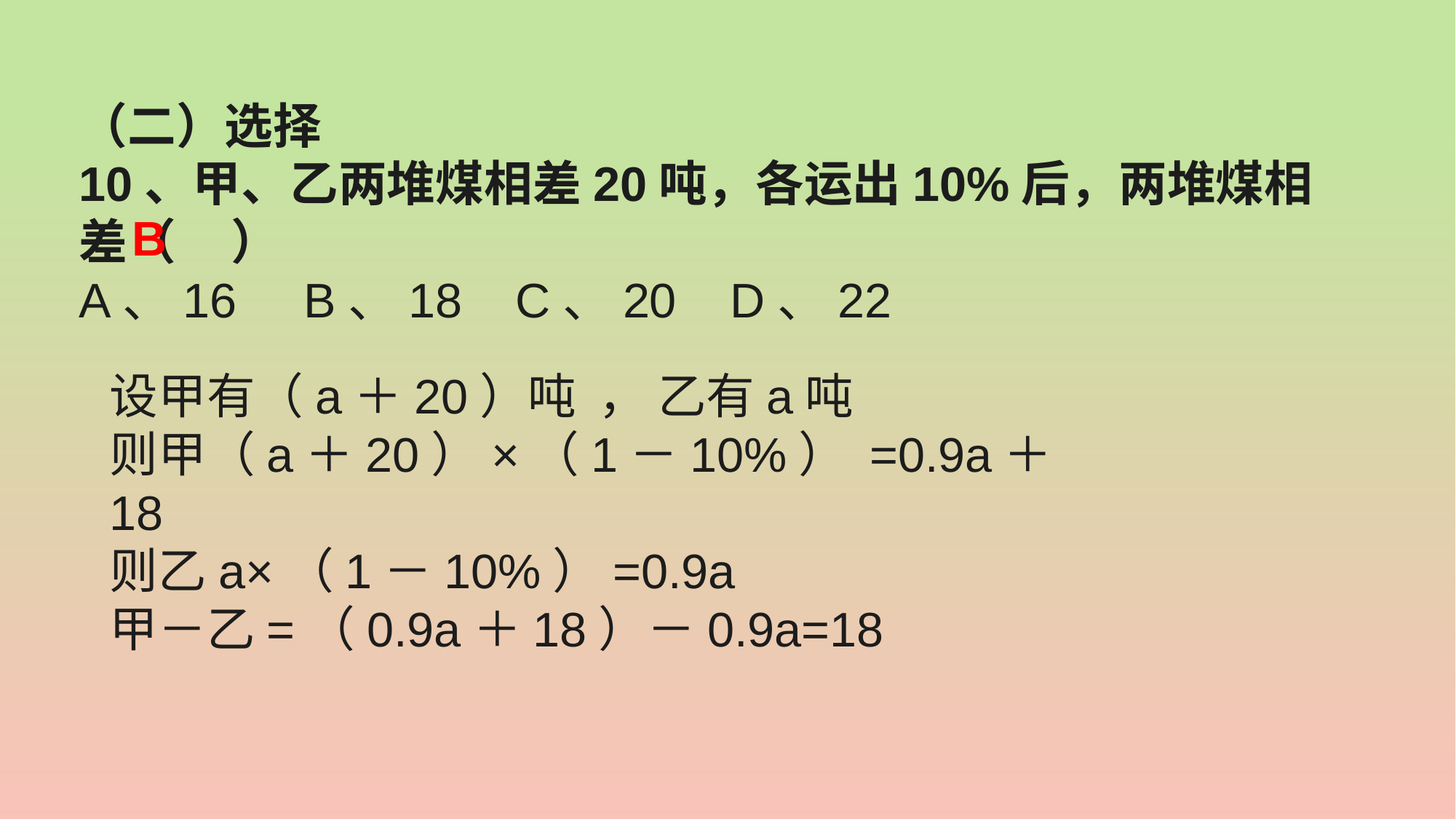

（二）选择
10、甲、乙两堆煤相差20吨，各运出10%后，两堆煤相差（     ）
A、16     B、18    C、20    D、22
B
设甲有（a＋20）吨  ， 乙有a吨
则甲（a＋20）×（1－10%） =0.9a＋18
则乙a×（1－10%）=0.9a
甲－乙=（0.9a＋18）－0.9a=18